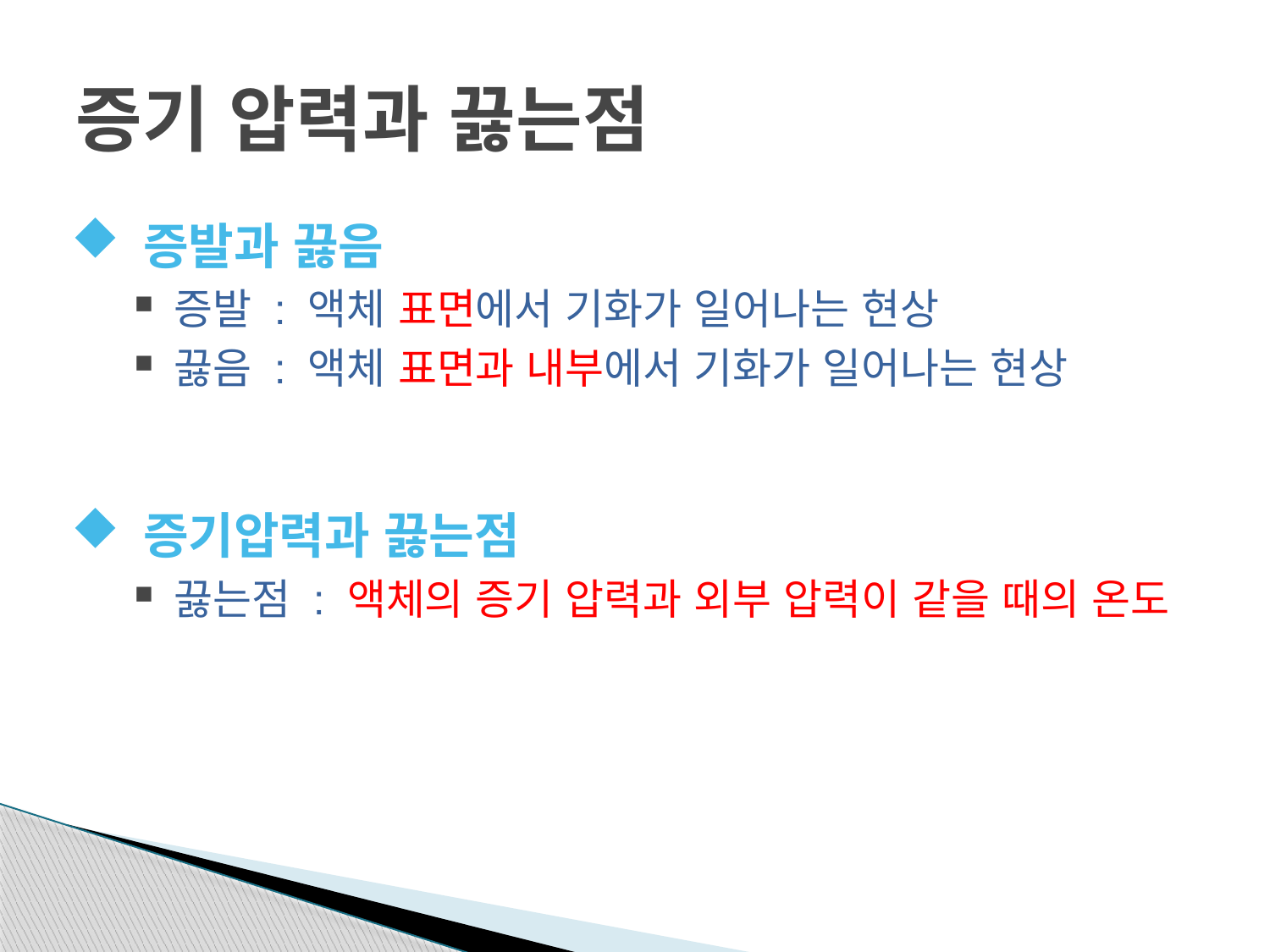

# 증기 압력과 끓는점
 증발과 끓음
증발 : 액체 표면에서 기화가 일어나는 현상
끓음 : 액체 표면과 내부에서 기화가 일어나는 현상
 증기압력과 끓는점
끓는점 : 액체의 증기 압력과 외부 압력이 같을 때의 온도